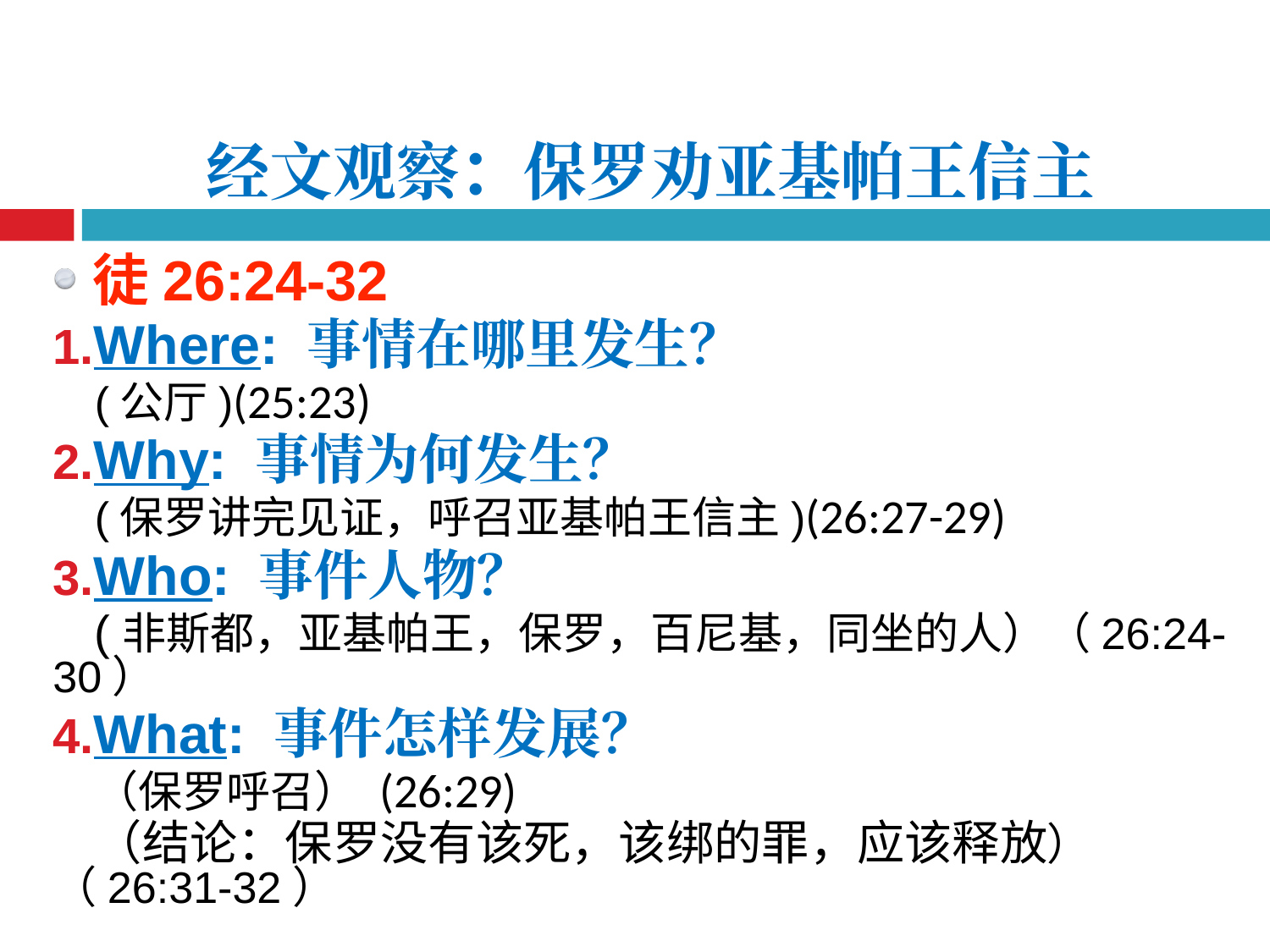

经文观察：保罗劝亚基帕王信主
徒26:24-32
Where: 事情在哪里发生？
(公厅)(25:23)
Why: 事情为何发生？
(保罗讲完见证，呼召亚基帕王信主)(26:27-29)
Who: 事件人物？
(非斯都，亚基帕王，保罗，百尼基，同坐的人）（26:24-30）
What: 事件怎样发展？
（保罗呼召） (26:29)
（结论：保罗没有该死，该绑的罪，应该释放）（26:31-32）